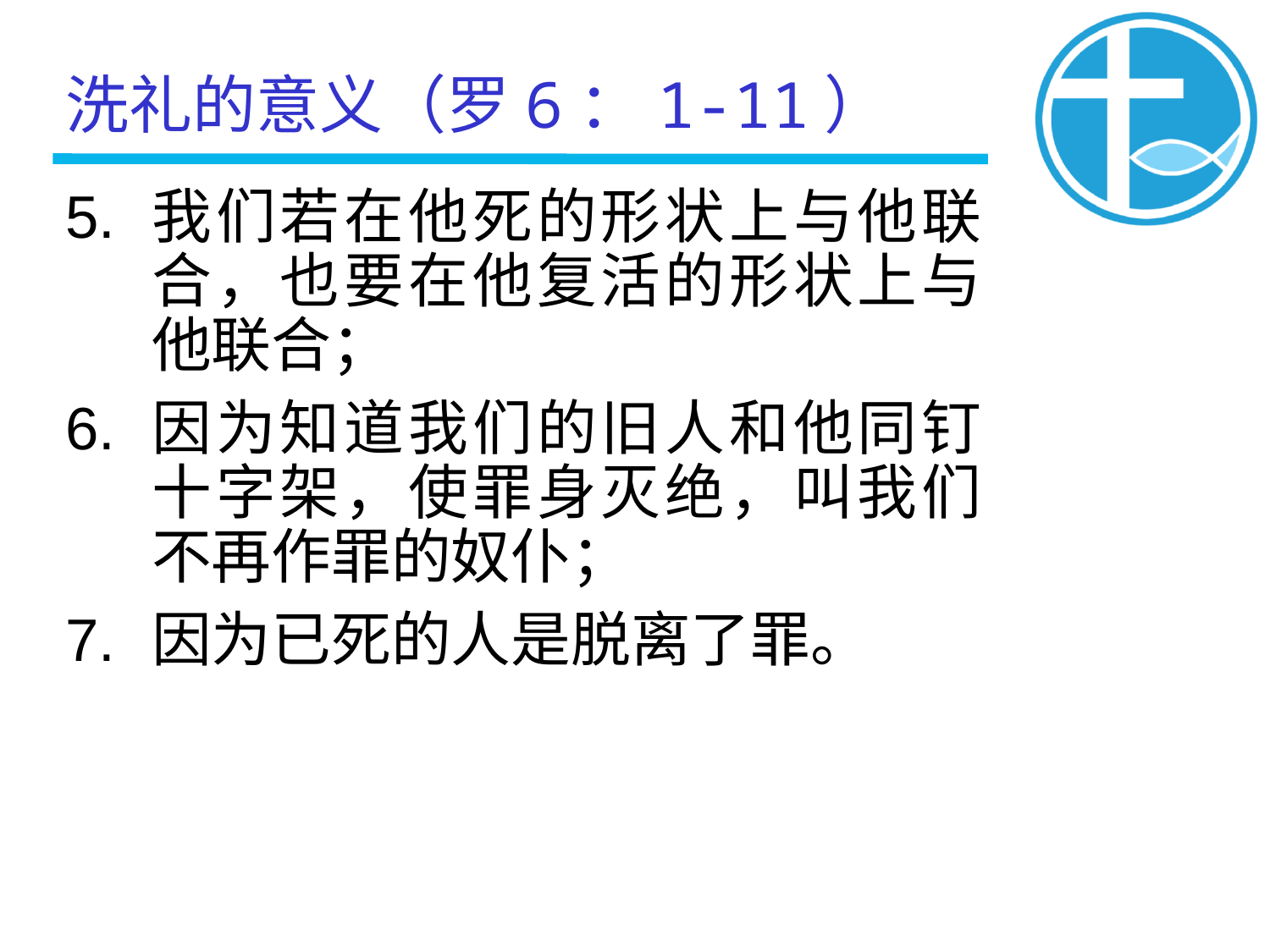

洗礼的意义（罗6：1-11）
我们若在他死的形状上与他联合，也要在他复活的形状上与他联合；
因为知道我们的旧人和他同钉十字架，使罪身灭绝，叫我们不再作罪的奴仆；
因为已死的人是脱离了罪。